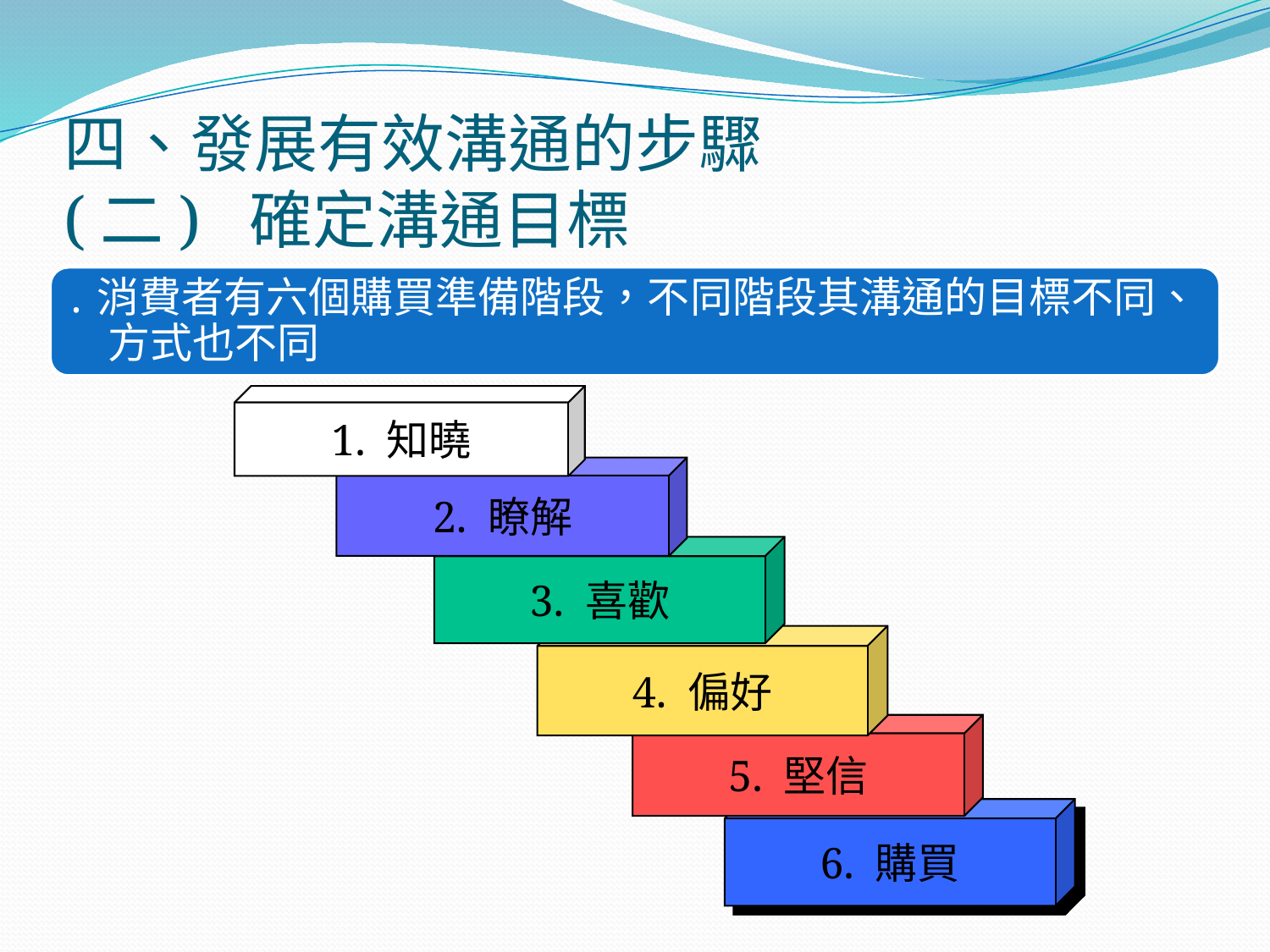

# 四、發展有效溝通的步驟 (二)  確定溝通目標

․消費者有六個購買準備階段，不同階段其溝通的目標不同、
　方式也不同
1. 知曉
2. 瞭解
3. 喜歡
4. 偏好
5. 堅信
6. 購買